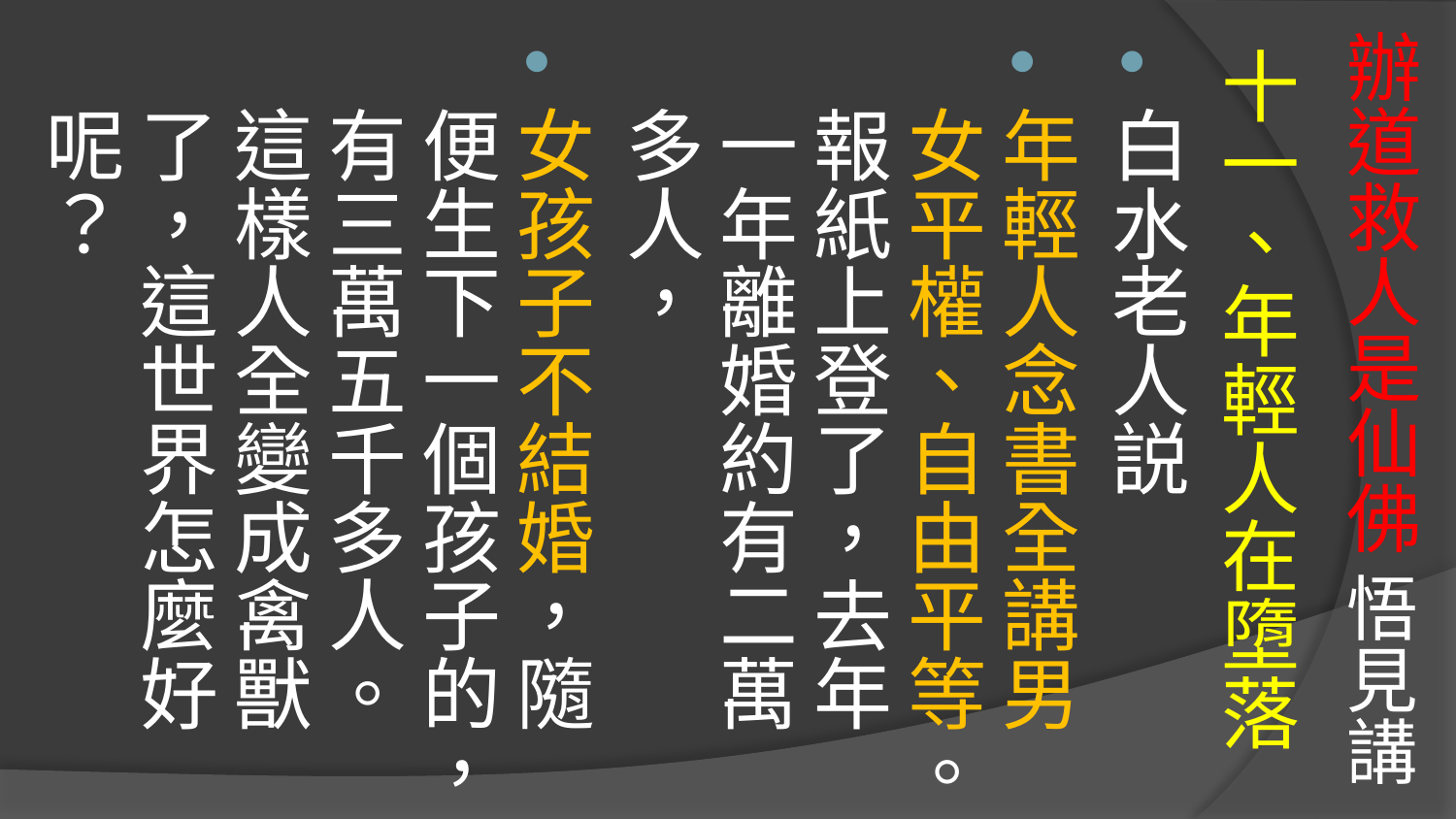

# 辦道救人是仙佛 悟見講
十一、年輕人在墮落
白水老人説
年輕人念書全講男女平權、自由平等。報紙上登了，去年一年離婚約有二萬多人，
女孩子不結婚，隨便生下一個孩子的，有三萬五千多人。這樣人全變成禽獸了，這世界怎麼好呢？